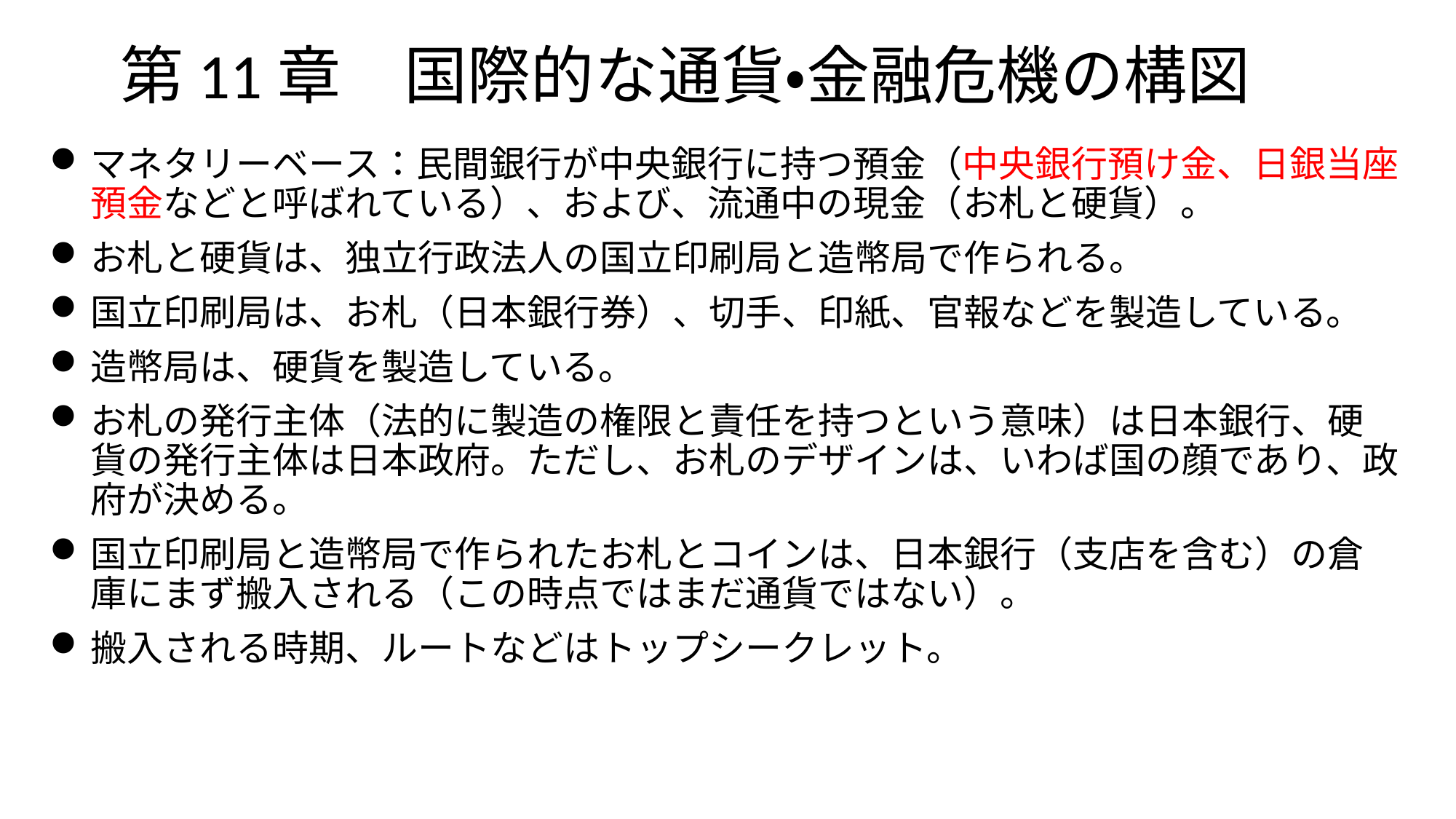

# 第11章　国際的な通貨・金融危機の構図
マネタリーベース：民間銀行が中央銀行に持つ預金（中央銀行預け金、日銀当座預金などと呼ばれている）、および、流通中の現金（お札と硬貨）。
お札と硬貨は、独立行政法人の国立印刷局と造幣局で作られる。
国立印刷局は、お札（日本銀行券）、切手、印紙、官報などを製造している。
造幣局は、硬貨を製造している。
お札の発行主体（法的に製造の権限と責任を持つという意味）は日本銀行、硬貨の発行主体は日本政府。ただし、お札のデザインは、いわば国の顔であり、政府が決める。
国立印刷局と造幣局で作られたお札とコインは、日本銀行（支店を含む）の倉庫にまず搬入される（この時点ではまだ通貨ではない）。
搬入される時期、ルートなどはトップシークレット。